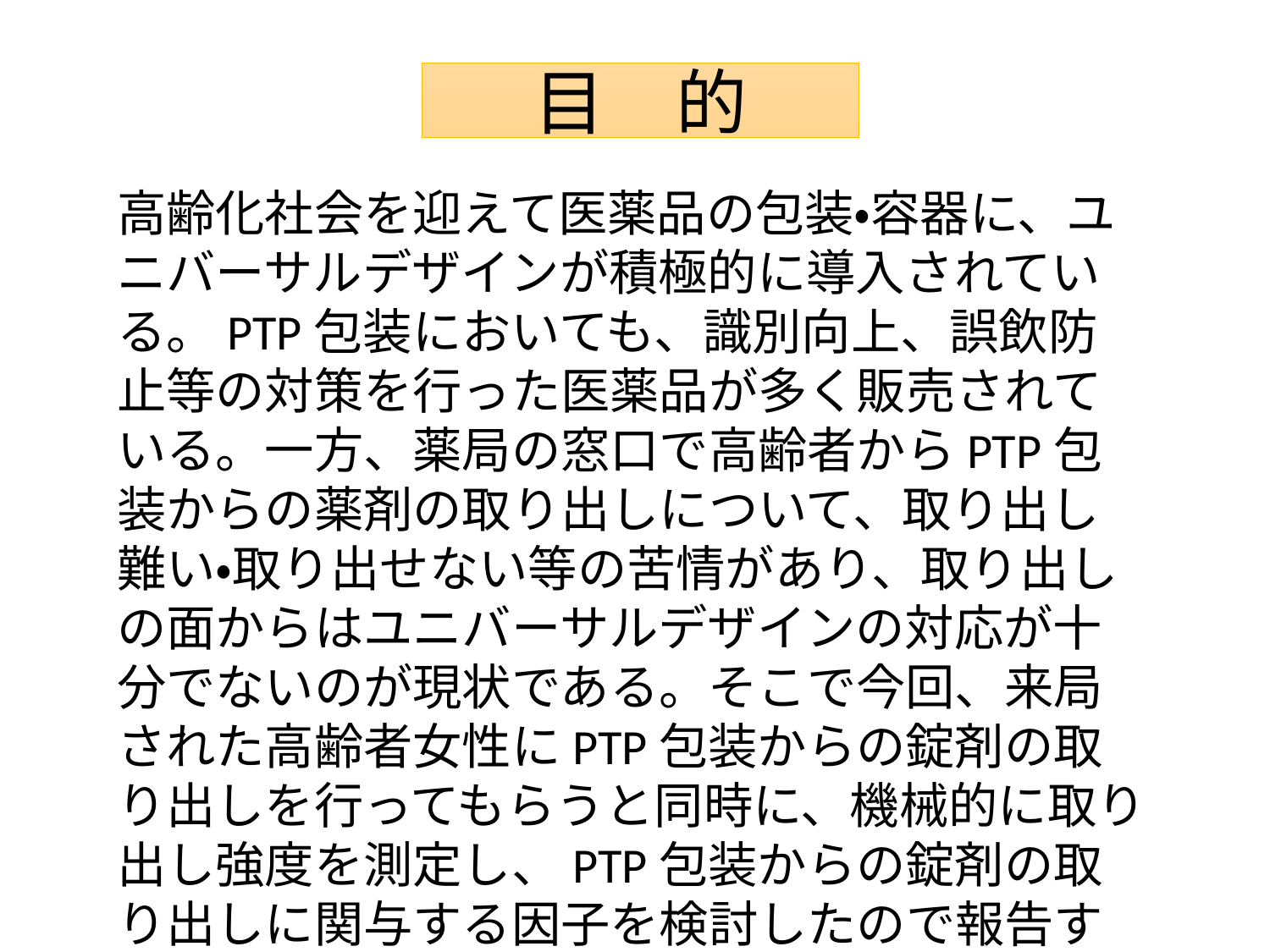

目　的
高齢化社会を迎えて医薬品の包装・容器に、ユニバーサルデザインが積極的に導入されている。PTP包装においても、識別向上、誤飲防止等の対策を行った医薬品が多く販売されている。一方、薬局の窓口で高齢者からPTP包装からの薬剤の取り出しについて、取り出し難い・取り出せない等の苦情があり、取り出しの面からはユニバーサルデザインの対応が十分でないのが現状である。そこで今回、来局された高齢者女性にPTP包装からの錠剤の取り出しを行ってもらうと同時に、機械的に取り出し強度を測定し、PTP包装からの錠剤の取り出しに関与する因子を検討したので報告する。